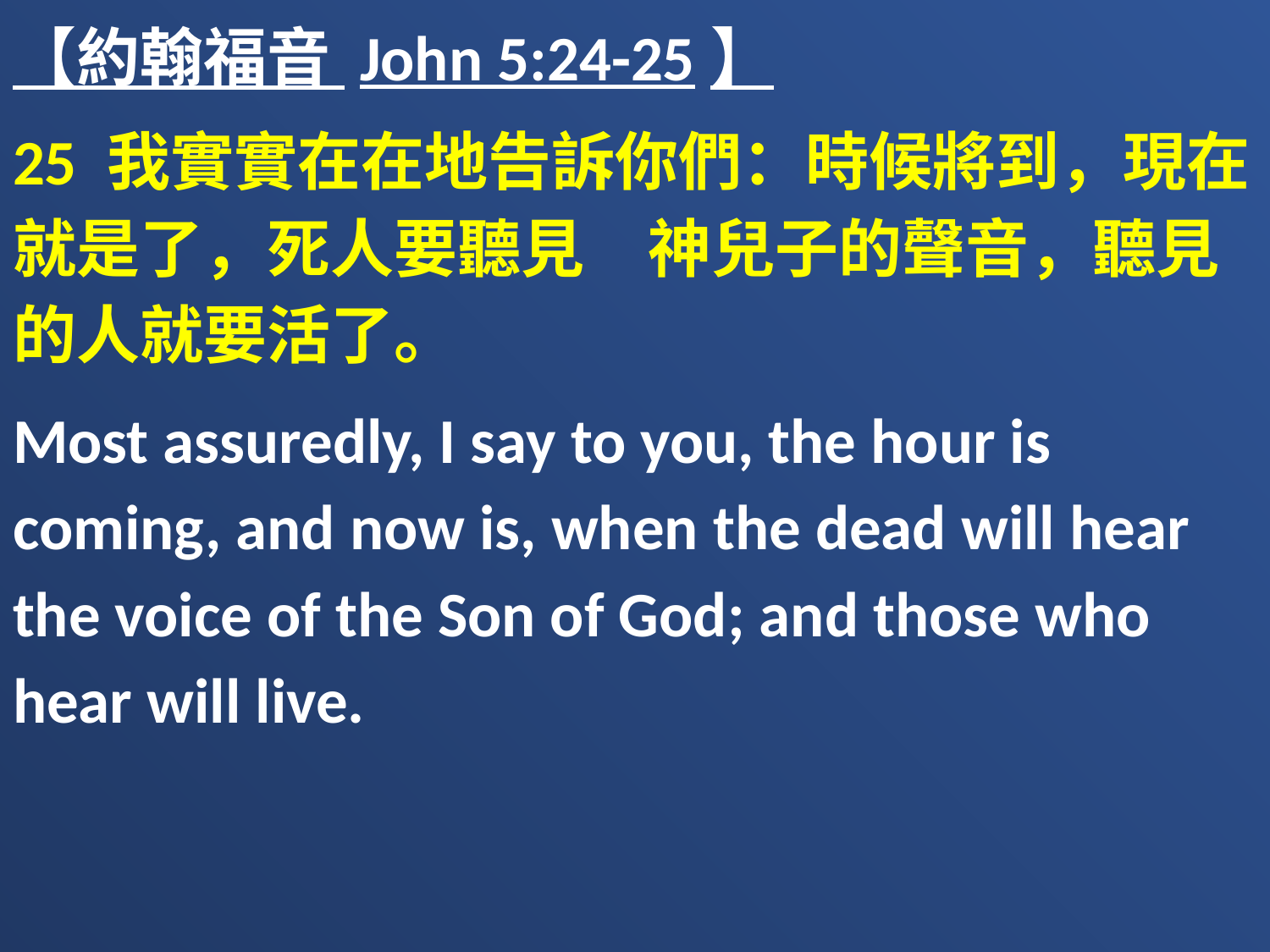

【約翰福音 John 5:24-25】
25 我實實在在地告訴你們：時候將到，現在就是了，死人要聽見　神兒子的聲音，聽見的人就要活了。
Most assuredly, I say to you, the hour is coming, and now is, when the dead will hear the voice of the Son of God; and those who hear will live.